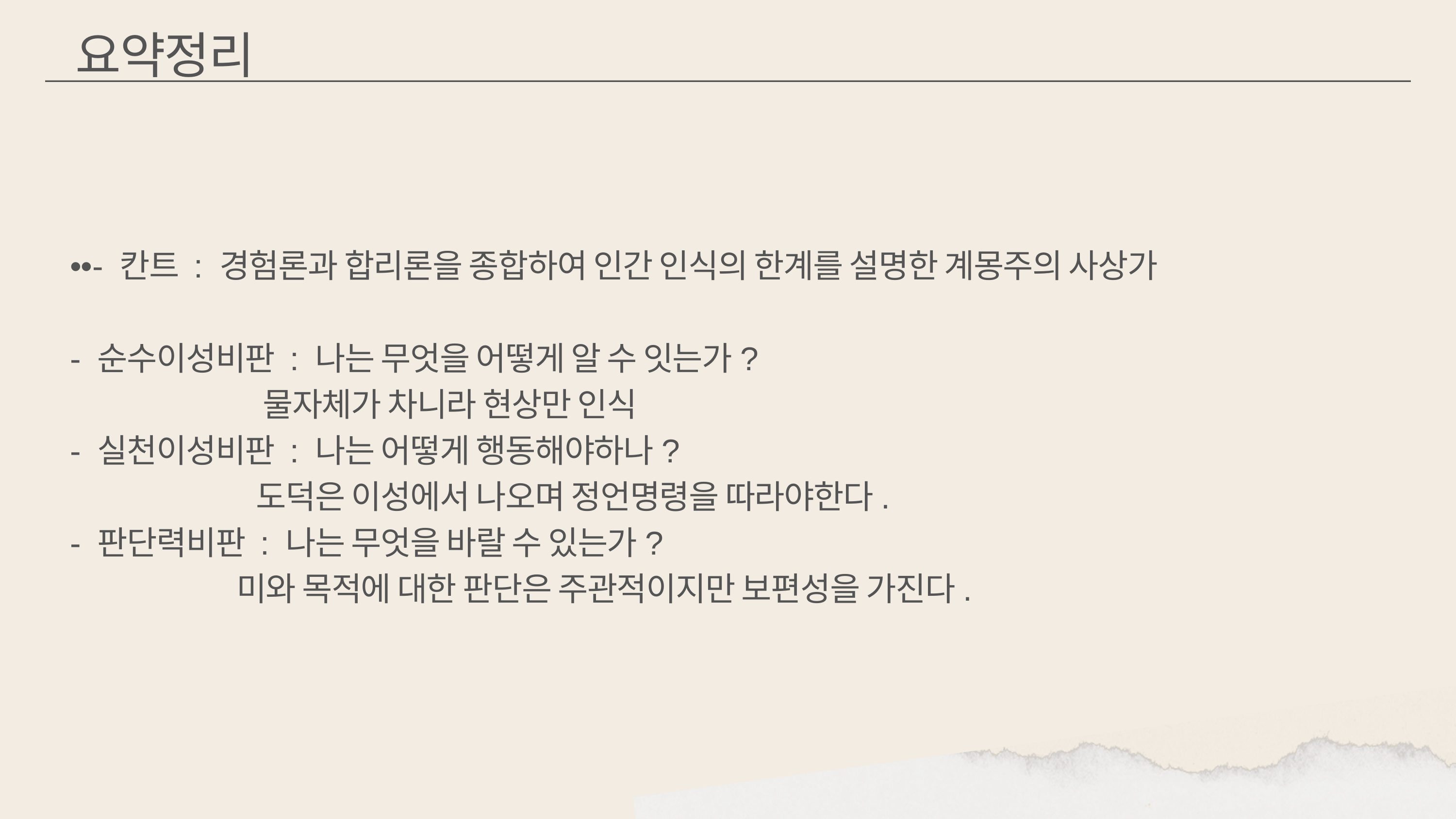

요약정리

••- 칸트 : 경험론과 합리론을 종합하여 인간 인식의 한계를 설명한 계몽주의 사상가

- 순수이성비판 : 나는 무엇을 어떻게 알 수 잇는가?
                            물자체가 차니라 현상만 인식
- 실천이성비판 : 나는 어떻게 행동해야하나?
                           도덕은 이성에서 나오며 정언명령을 따라야한다.
- 판단력비판 : 나는 무엇을 바랄 수 있는가?
                        미와 목적에 대한 판단은 주관적이지만 보편성을 가진다.